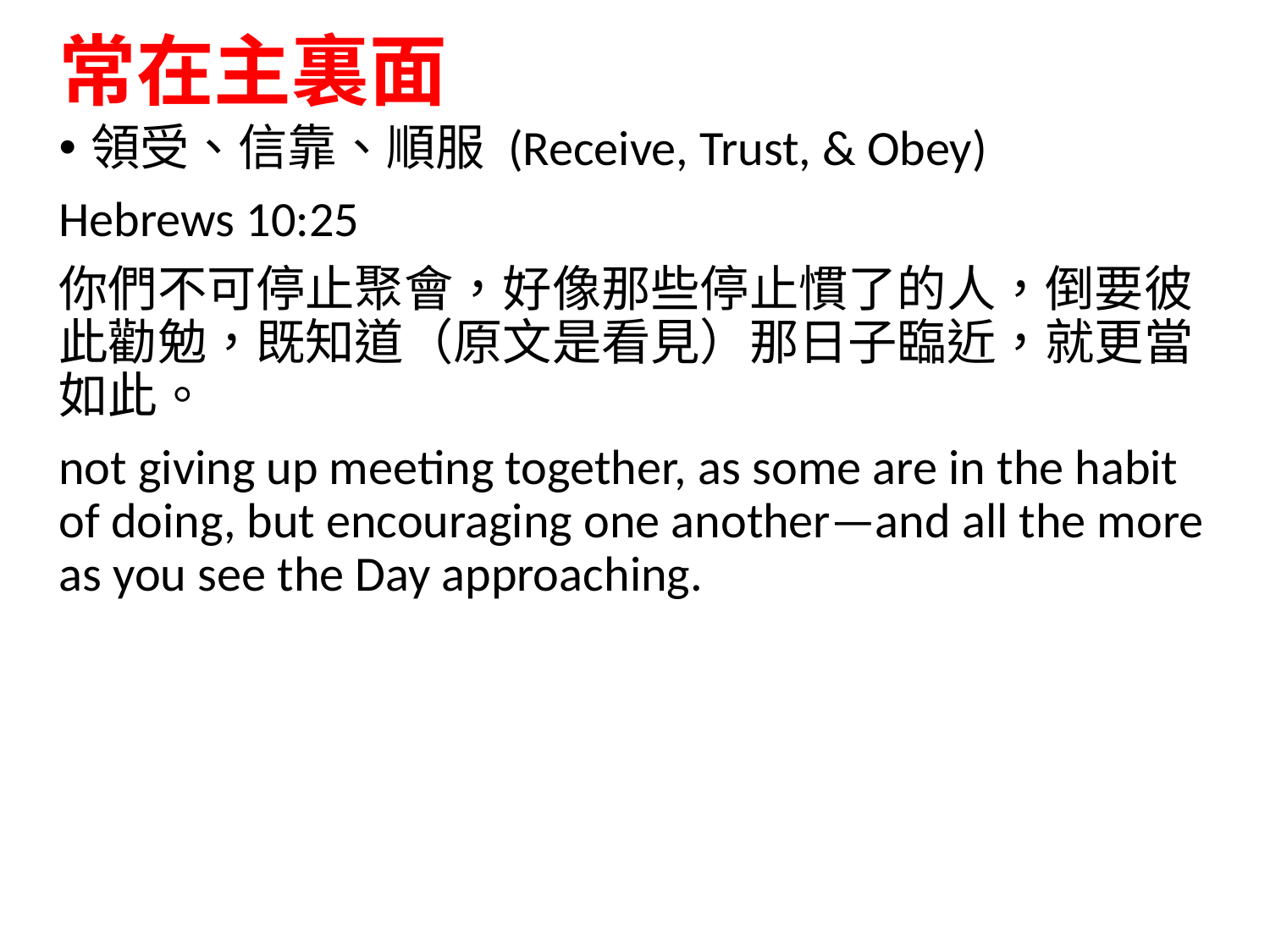

# 常在主裏面
領受、信靠、順服 (Receive, Trust, & Obey)
Hebrews 10:25
你們不可停止聚會，好像那些停止慣了的人，倒要彼此勸勉，既知道（原文是看見）那日子臨近，就更當如此。
not giving up meeting together, as some are in the habit of doing, but encouraging one another—and all the more as you see the Day approaching.